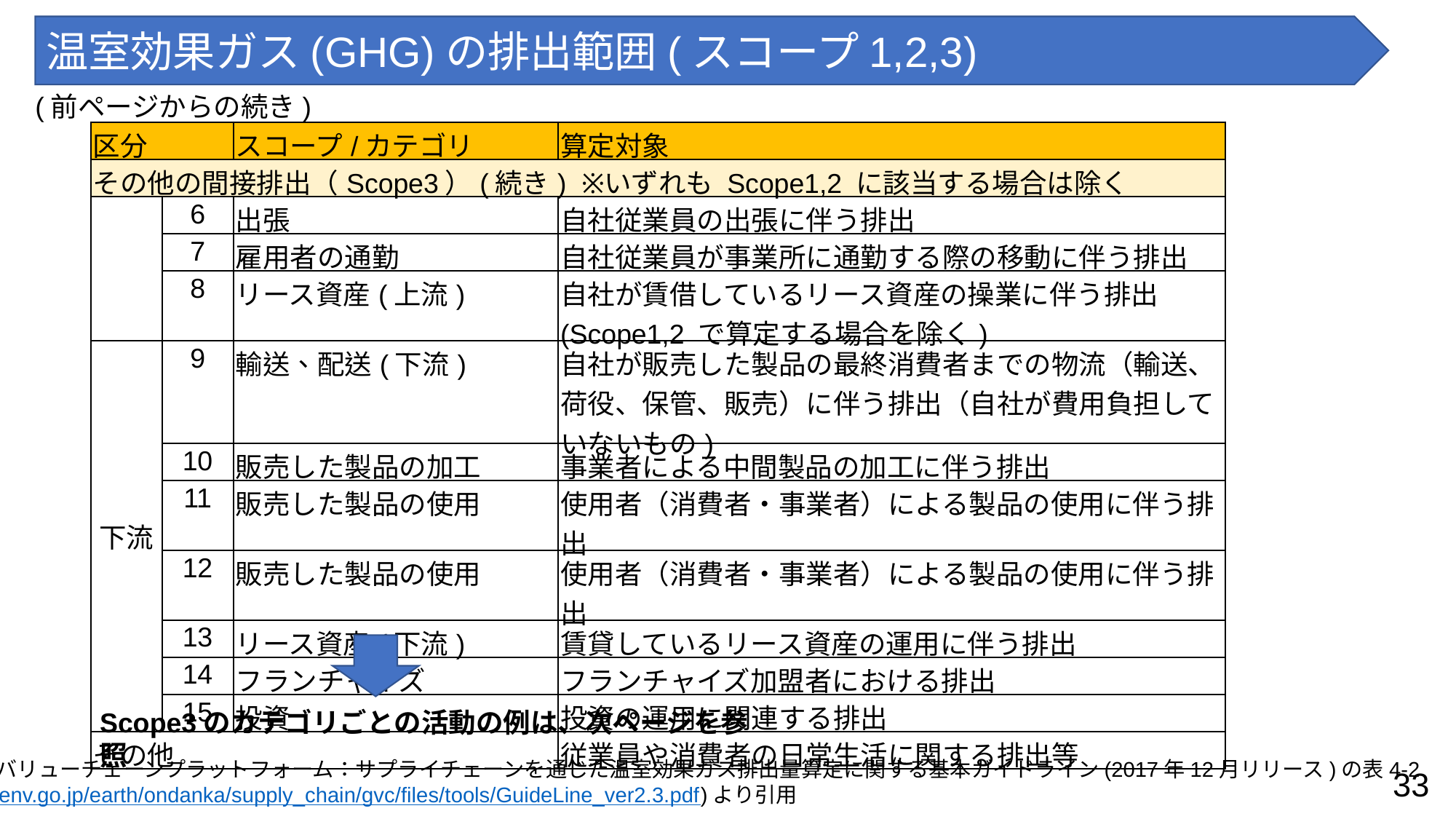

温室効果ガス(GHG)の排出範囲(スコープ1,2,3)
(前ページからの続き)
| 区分 |  | スコープ/カテゴリ | 算定対象 |
| --- | --- | --- | --- |
| その他の間接排出（Scope3）(続き) ※いずれも Scope1,2 に該当する場合は除く |  |  |  |
|  | 6 | 出張 | 自社従業員の出張に伴う排出 |
|  | 7 | 雇用者の通勤 | 自社従業員が事業所に通勤する際の移動に伴う排出 |
|  | 8 | リース資産(上流) | 自社が賃借しているリース資産の操業に伴う排出 (Scope1,2 で算定する場合を除く) |
| 下流 | 9 | 輸送、配送(下流) | 自社が販売した製品の最終消費者までの物流（輸送、荷役、保管、販売）に伴う排出（自社が費用負担していないもの) |
|  | 10 | 販売した製品の加工 | 事業者による中間製品の加工に伴う排出 |
|  | 11 | 販売した製品の使用 | 使用者（消費者・事業者）による製品の使用に伴う排出 |
|  | 12 | 販売した製品の使用 | 使用者（消費者・事業者）による製品の使用に伴う排出 |
|  | 13 | リース資産(下流) | 賃貸しているリース資産の運用に伴う排出 |
|  | 14 | フランチャイズ | フランチャイズ加盟者における排出 |
|  | 15 | 投資 | 投資の運用に関連する排出 |
| その他 |  |  | 従業員や消費者の日常生活に関する排出等 |

Scope3のカテゴリごとの活動の例は、次ページを参照
※グリーン・バリューチェーンプラットフォーム：サプライチェーンを通じた温室効果ガス排出量算定に関する基本ガイドライン(2017年12月リリース)の表4-2
  (https://www.env.go.jp/earth/ondanka/supply_chain/gvc/files/tools/GuideLine_ver2.3.pdf)より引用